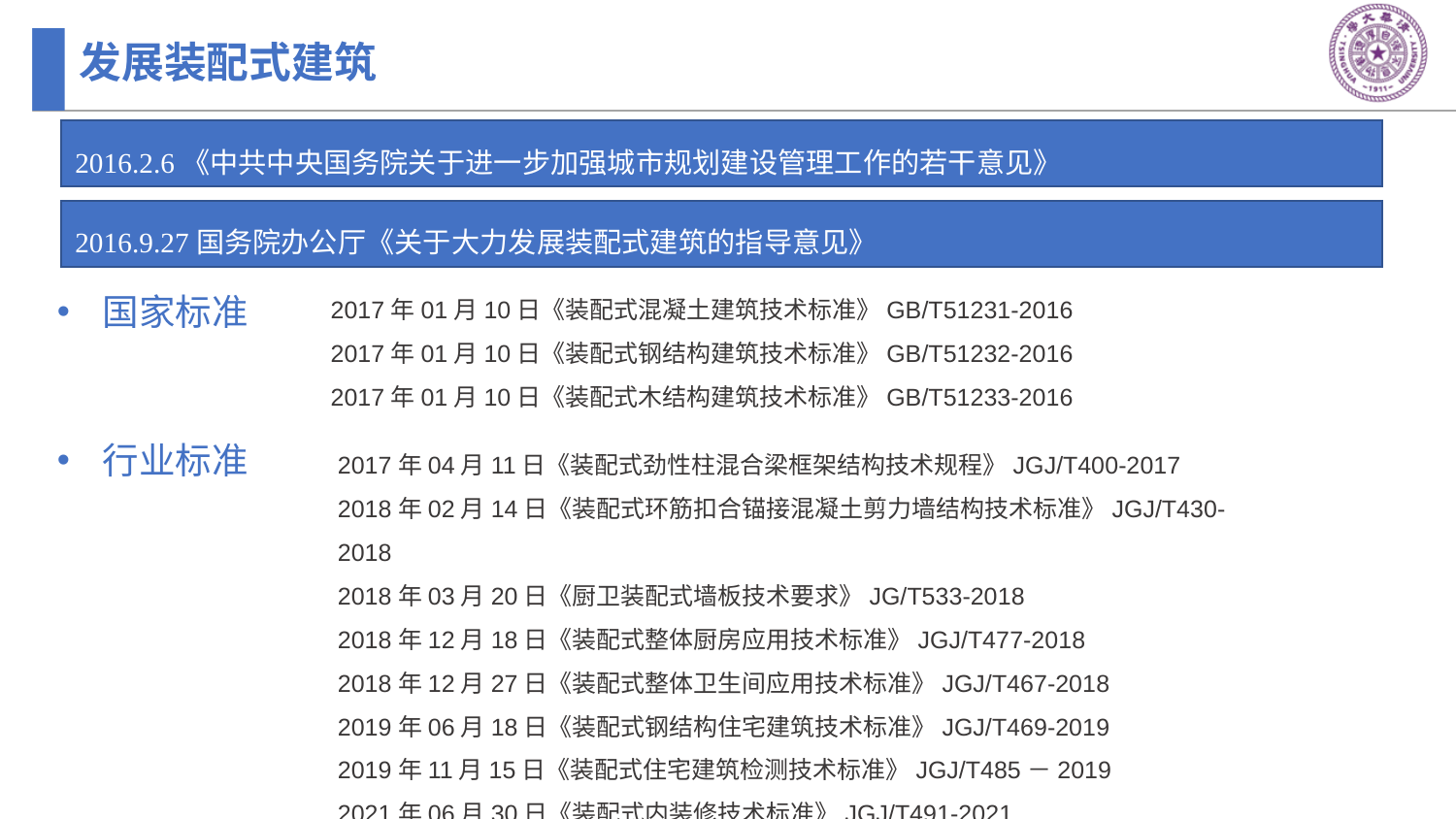

发展装配式建筑
2016.2.6《中共中央国务院关于进一步加强城市规划建设管理工作的若干意见》
2016.9.27国务院办公厅《关于大力发展装配式建筑的指导意见》
2017年01月10日《装配式混凝土建筑技术标准》GB/T51231-2016
2017年01月10日《装配式钢结构建筑技术标准》GB/T51232-2016
2017年01月10日《装配式木结构建筑技术标准》GB/T51233-2016

国家标准

2017年04月11日《装配式劲性柱混合梁框架结构技术规程》JGJ/T400-2017
2018年02月14日《装配式环筋扣合锚接混凝土剪力墙结构技术标准》JGJ/T430-2018
2018年03月20日《厨卫装配式墙板技术要求》JG/T533-2018
2018年12月18日《装配式整体厨房应用技术标准》JGJ/T477-2018
2018年12月27日《装配式整体卫生间应用技术标准》JGJ/T467-2018
2019年06月18日《装配式钢结构住宅建筑技术标准》JGJ/T469-2019
2019年11月15日《装配式住宅建筑检测技术标准》JGJ/T485－2019
2021年06月30日《装配式内装修技术标准》JGJ/T491-2021
行业标准